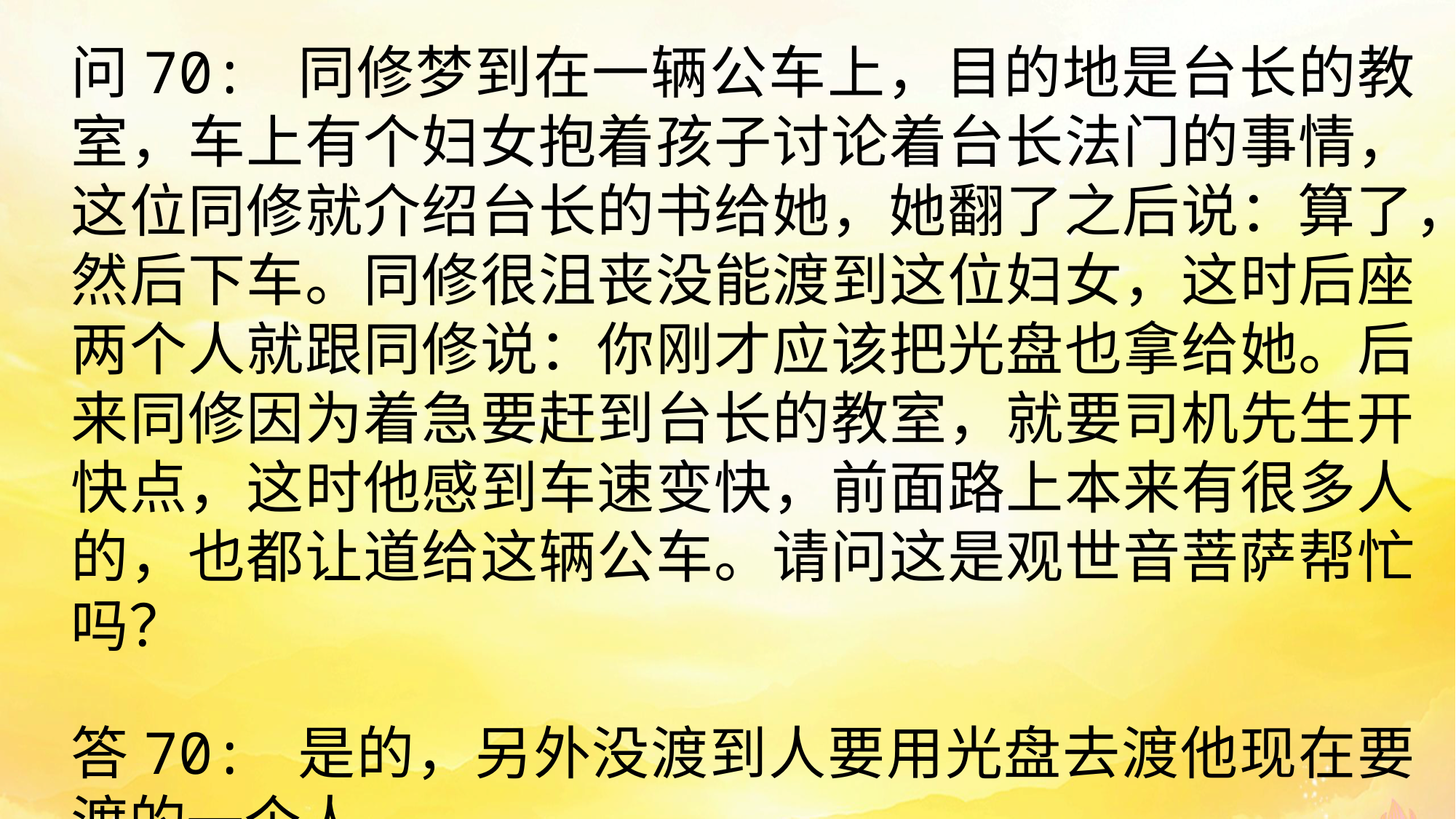

问70: 同修梦到在一辆公车上，目的地是台长的教室，车上有个妇女抱着孩子讨论着台长法门的事情，这位同修就介绍台长的书给她，她翻了之后说：算了，然后下车。同修很沮丧没能渡到这位妇女，这时后座两个人就跟同修说：你刚才应该把光盘也拿给她。后来同修因为着急要赶到台长的教室，就要司机先生开快点，这时他感到车速变快，前面路上本来有很多人的，也都让道给这辆公车。请问这是观世音菩萨帮忙吗？
答70: 是的，另外没渡到人要用光盘去渡他现在要渡的一个人。